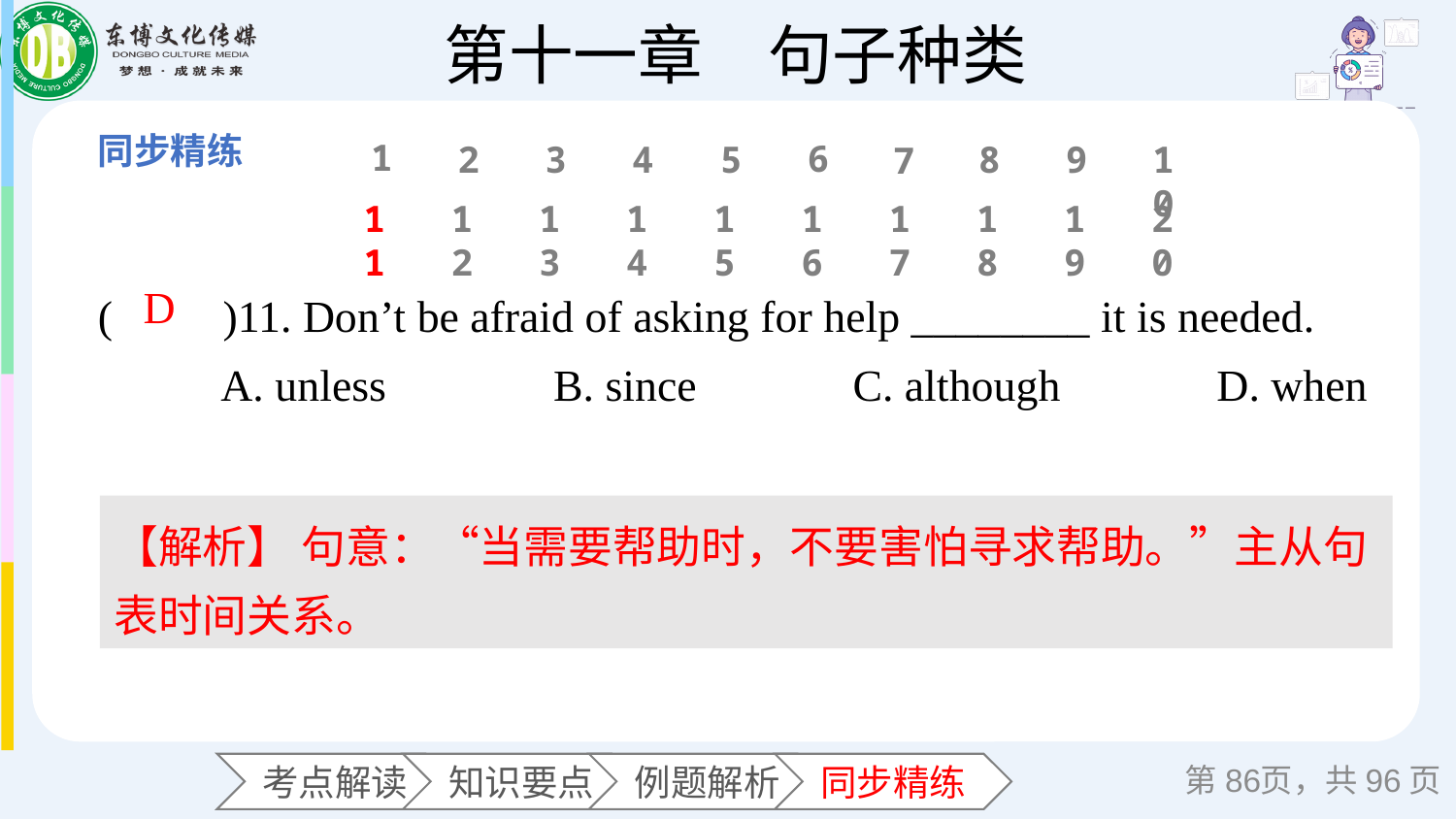

1
6
2
3
4
5
8
9
10
7
11
12
13
14
15
16
17
18
19
20
(　　)11. Don’t be afraid of asking for help ________ it is needed.
           A. unless               B. since              C. although              D. when
D
【解析】 句意：“当需要帮助时，不要害怕寻求帮助。”主从句表时间关系。
第86页，共96页